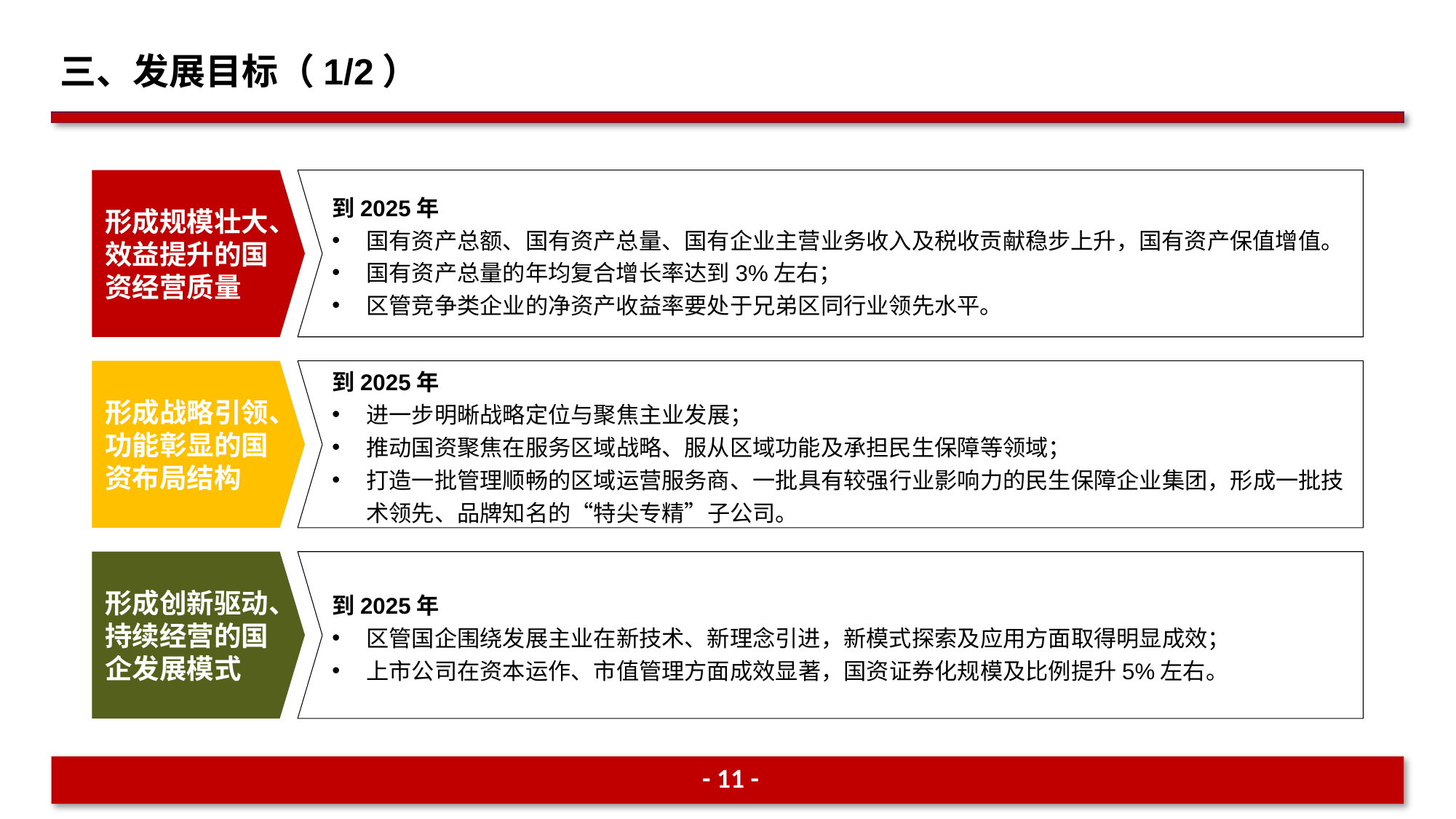

三、发展目标（1/2）
形成规模壮大、效益提升的国资经营质量
到2025年
国有资产总额、国有资产总量、国有企业主营业务收入及税收贡献稳步上升，国有资产保值增值。
国有资产总量的年均复合增长率达到3%左右；
区管竞争类企业的净资产收益率要处于兄弟区同行业领先水平。
形成战略引领、功能彰显的国资布局结构
到2025年
进一步明晰战略定位与聚焦主业发展；
推动国资聚焦在服务区域战略、服从区域功能及承担民生保障等领域；
打造一批管理顺畅的区域运营服务商、一批具有较强行业影响力的民生保障企业集团，形成一批技术领先、品牌知名的“特尖专精”子公司。
形成创新驱动、持续经营的国企发展模式
到2025年
区管国企围绕发展主业在新技术、新理念引进，新模式探索及应用方面取得明显成效；
上市公司在资本运作、市值管理方面成效显著，国资证券化规模及比例提升5%左右。